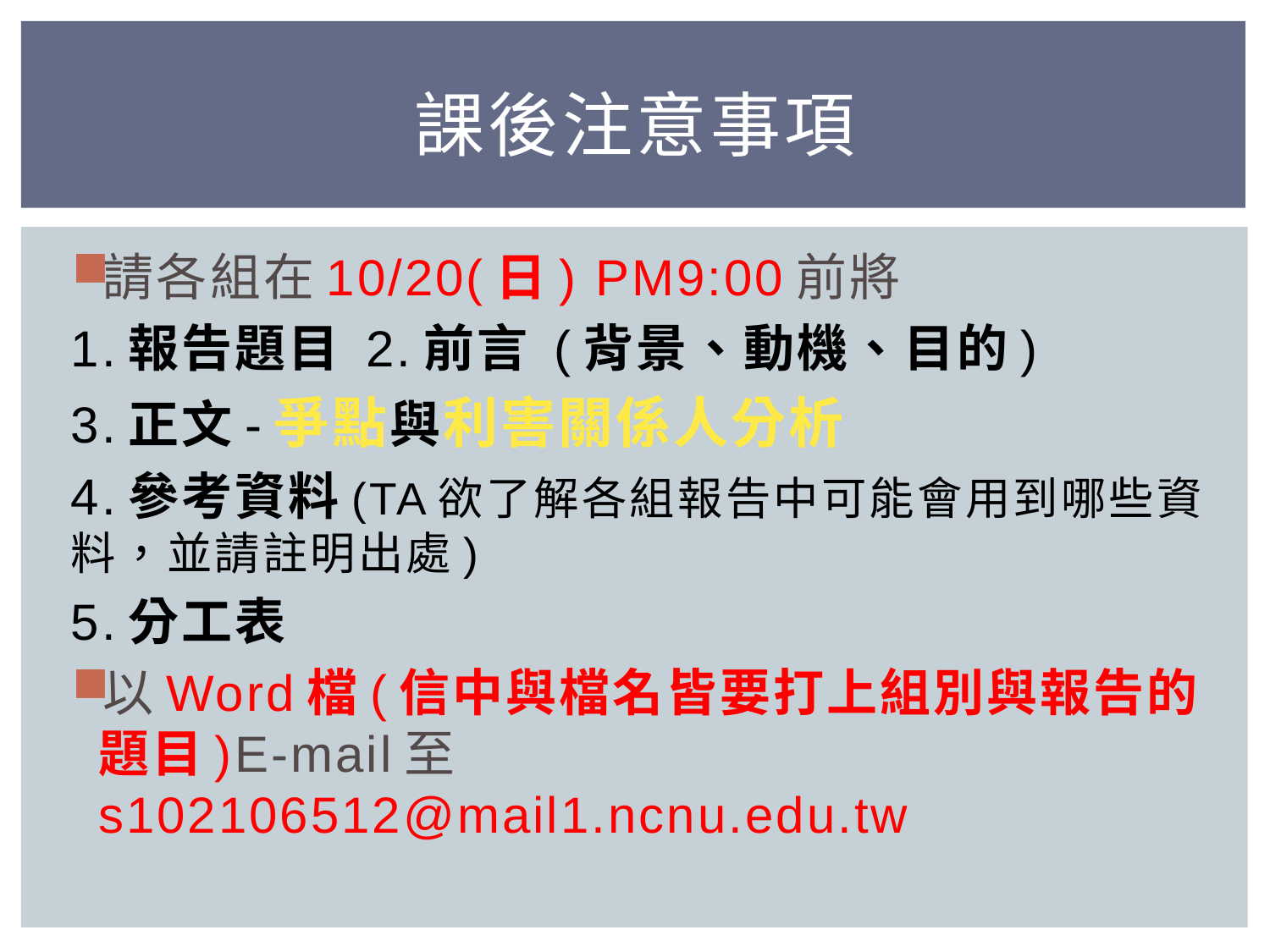

# 課後注意事項
請各組在10/20(日) PM9:00前將
1.報告題目 2.前言 (背景、動機、目的)
3.正文-爭點與利害關係人分析
4.參考資料(TA欲了解各組報告中可能會用到哪些資料，並請註明出處)
5.分工表
以Word檔(信中與檔名皆要打上組別與報告的題目)E-mail至s102106512@mail1.ncnu.edu.tw